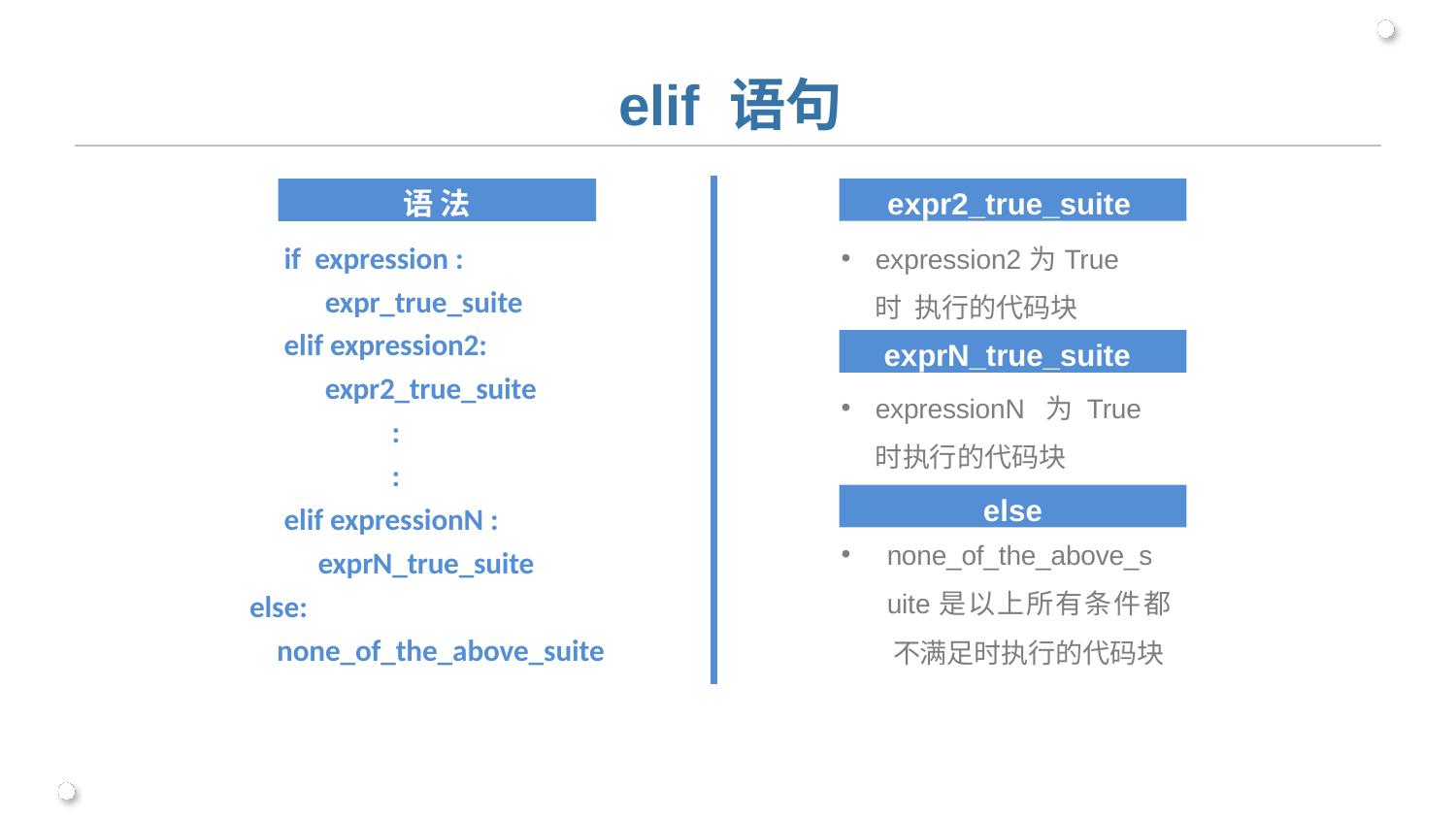

# elif 语句

if  expression :
expr_true_suite
elif expression2:  expr2_true_suite
:
:
elif expressionN :  exprN_true_suite
else:
none_of_the_above_suite
expr2_true_suite
语 法
expression2为True时  执行的代码块
exprN_true_suite
expressionN  为 True
时执行的代码块
else
none_of_the_above_s  uite是以上所有条件都  不满足时执行的代码块